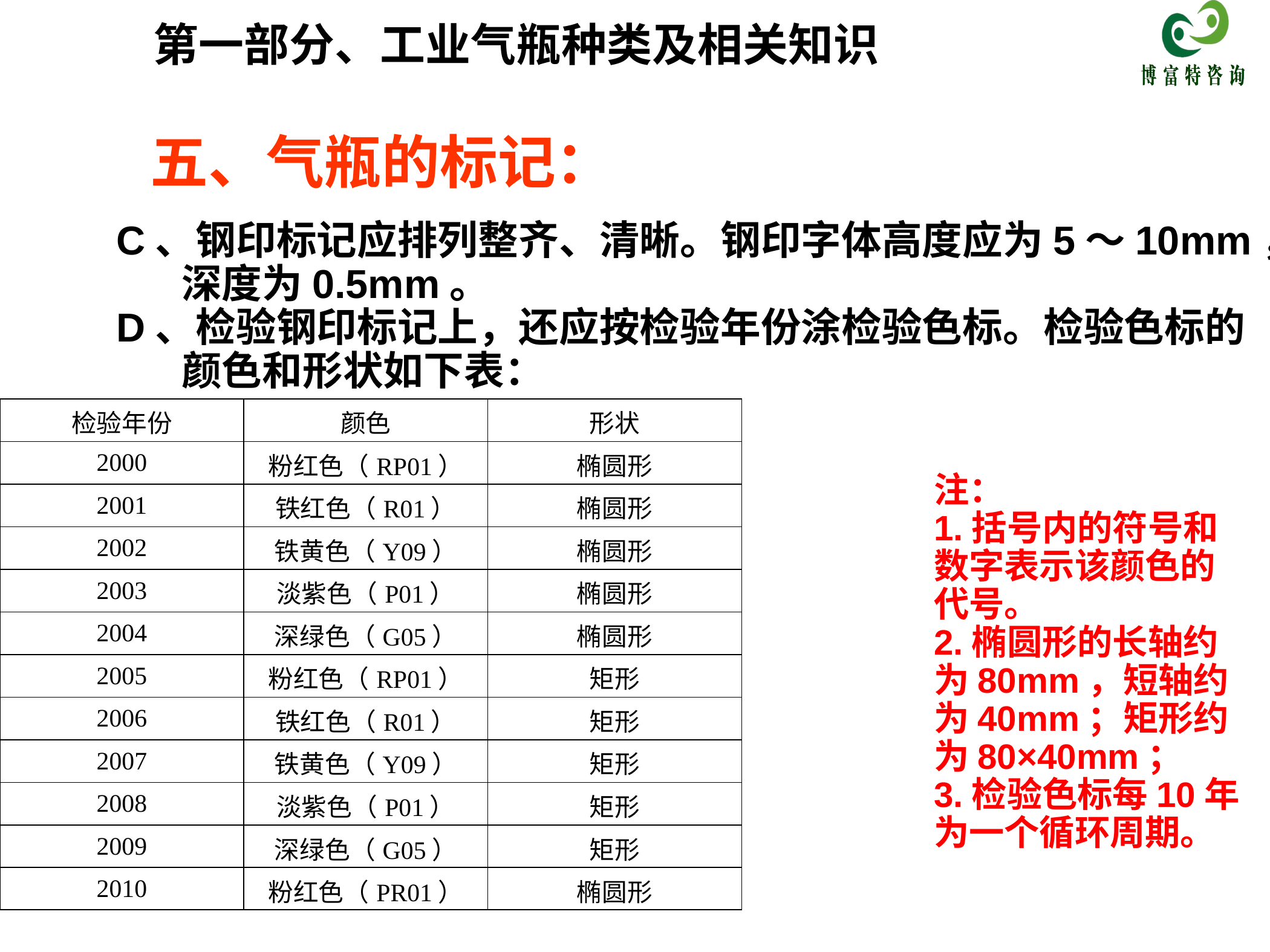

第一部分、工业气瓶种类及相关知识
五、气瓶的标记：
C、钢印标记应排列整齐、清晰。钢印字体高度应为5～10mm，
      深度为0.5mm。
D、检验钢印标记上，还应按检验年份涂检验色标。检验色标的
      颜色和形状如下表：
| 检验年份 | 颜色 | 形状 |
| --- | --- | --- |
| 2000 | 粉红色（RP01） | 椭圆形 |
| 2001 | 铁红色（R01） | 椭圆形 |
| 2002 | 铁黄色（Y09） | 椭圆形 |
| 2003 | 淡紫色（P01） | 椭圆形 |
| 2004 | 深绿色（G05） | 椭圆形 |
| 2005 | 粉红色（RP01） | 矩形 |
| 2006 | 铁红色（R01） | 矩形 |
| 2007 | 铁黄色（Y09） | 矩形 |
| 2008 | 淡紫色（P01） | 矩形 |
| 2009 | 深绿色（G05） | 矩形 |
| 2010 | 粉红色（PR01） | 椭圆形 |
注：
1.括号内的符号和数字表示该颜色的代号。
2.椭圆形的长轴约为80mm，短轴约为40mm；矩形约为80×40mm；
3.检验色标每10年为一个循环周期。